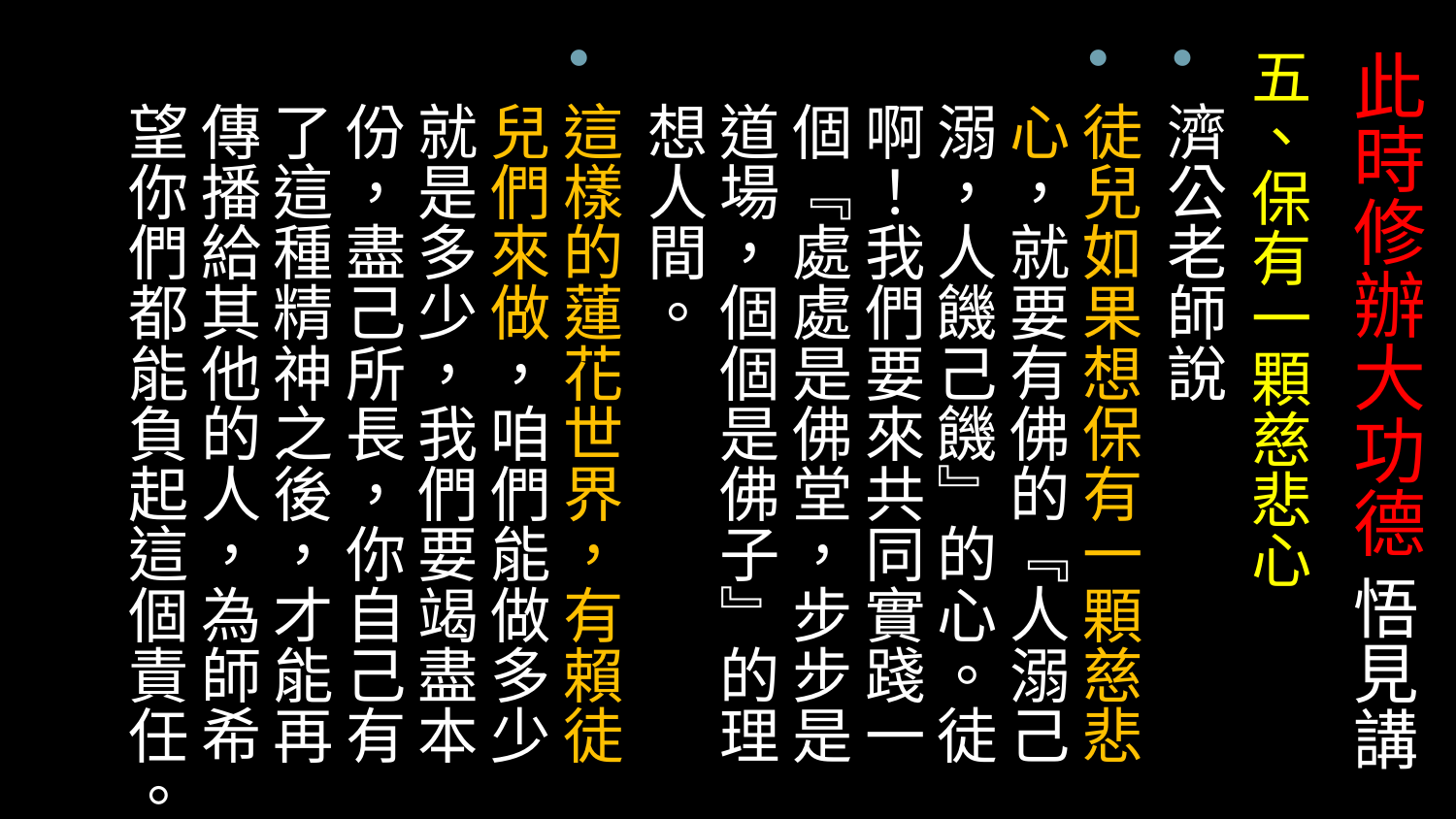

五、保有一顆慈悲心
濟公老師說
徒兒如果想保有一顆慈悲心，就要有佛的『人溺己溺，人饑己饑』的心。徒啊！我們要來共同實踐一個『處處是佛堂，步步是道場，個個是佛子』的理想人間。
這樣的蓮花世界，有賴徒兒們來做，咱們能做多少就是多少，我們要竭盡本份，盡己所長，你自己有了這種精神之後，才能再傳播給其他的人，為師希望你們都能負起這個責任。

# 此時修辦大功德 悟見講